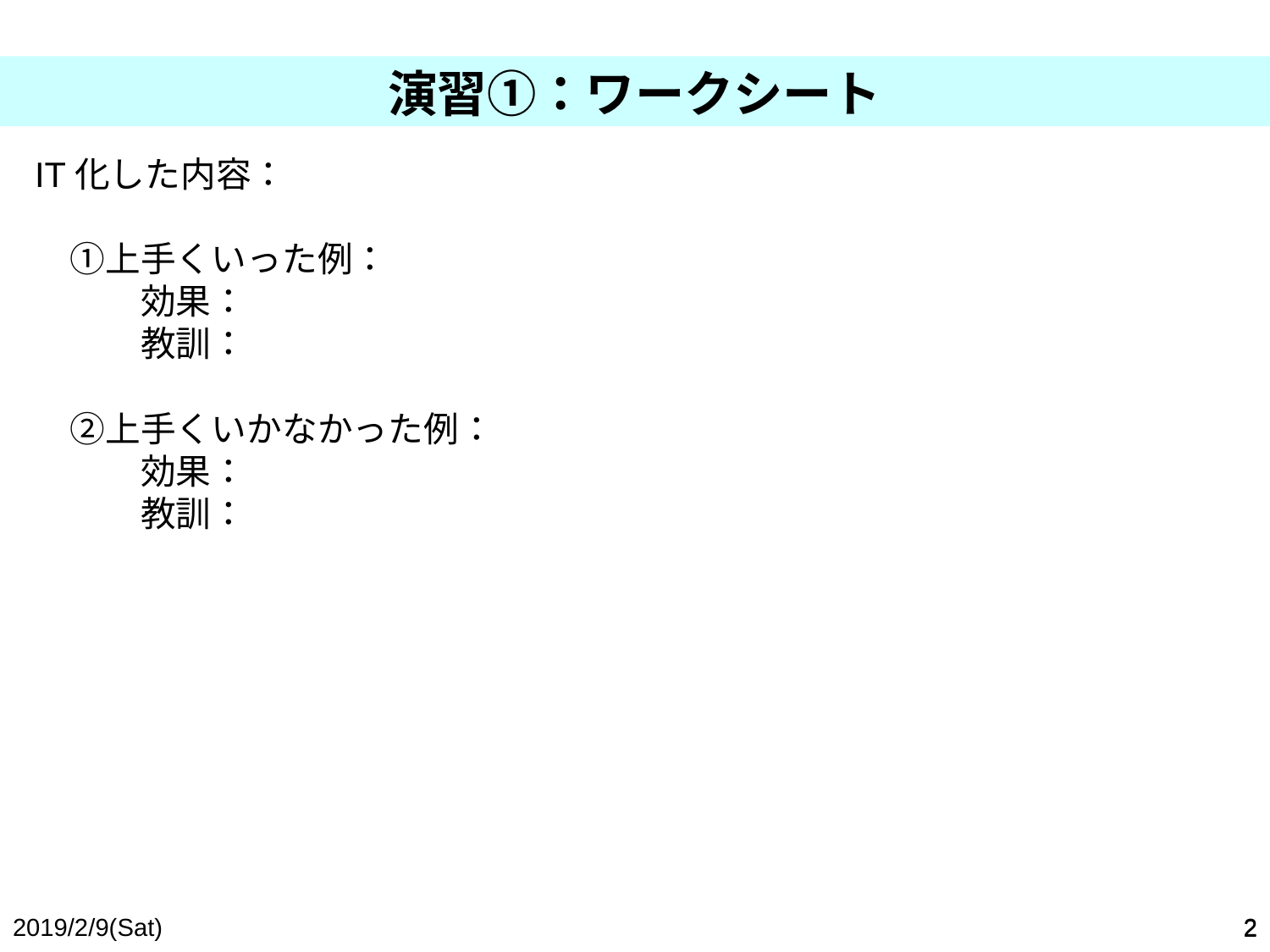

演習①：ワークシート
IT化した内容：

　①上手くいった例：
　　　効果：
　　　教訓：

　②上手くいかなかった例：
　　　効果：
　　　教訓：
2019/2/9(Sat)
2
2